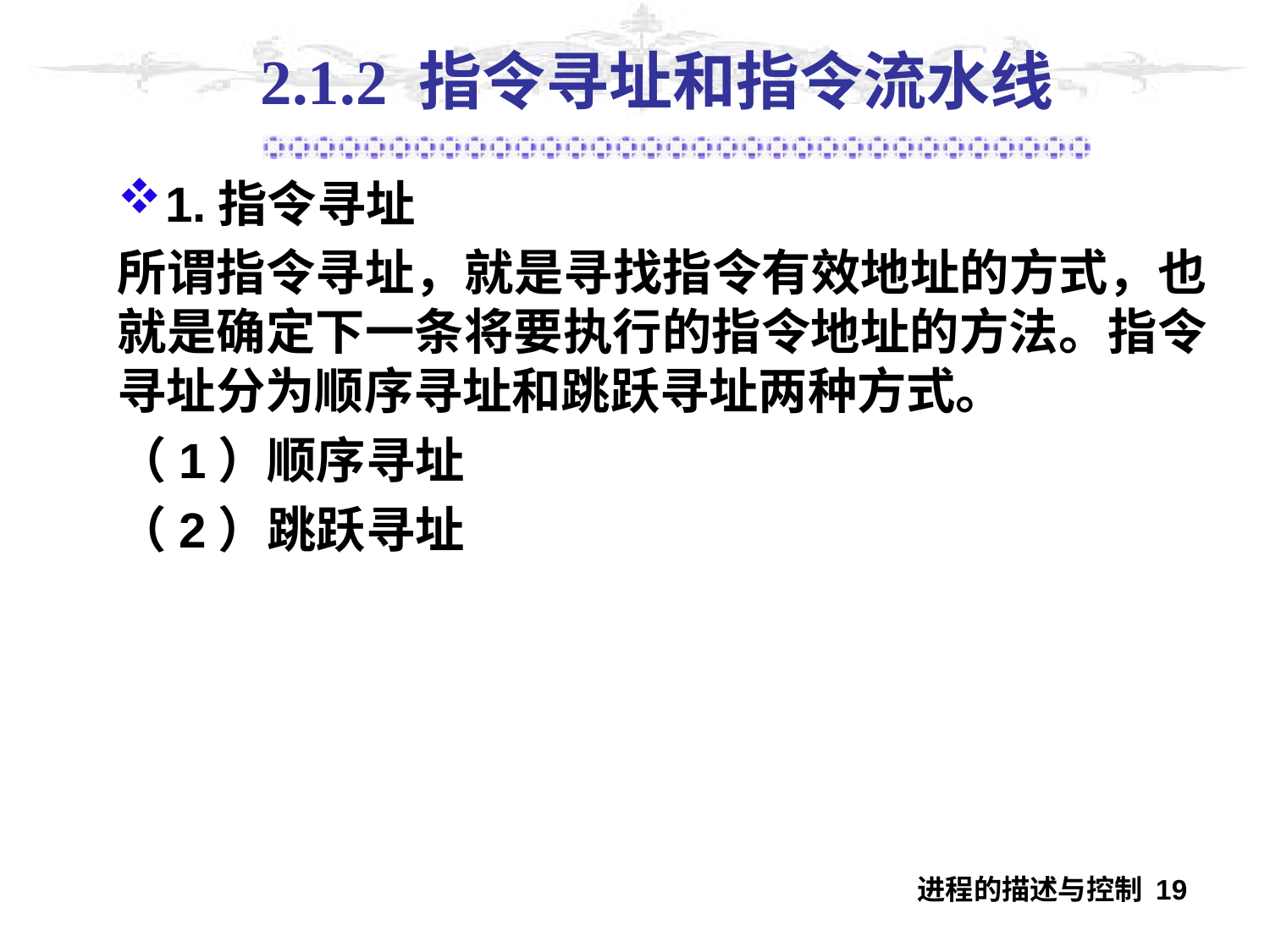

# 2.1.2 指令寻址和指令流水线
1.指令寻址
所谓指令寻址，就是寻找指令有效地址的方式，也就是确定下一条将要执行的指令地址的方法。指令寻址分为顺序寻址和跳跃寻址两种方式。
（1）顺序寻址
（2）跳跃寻址